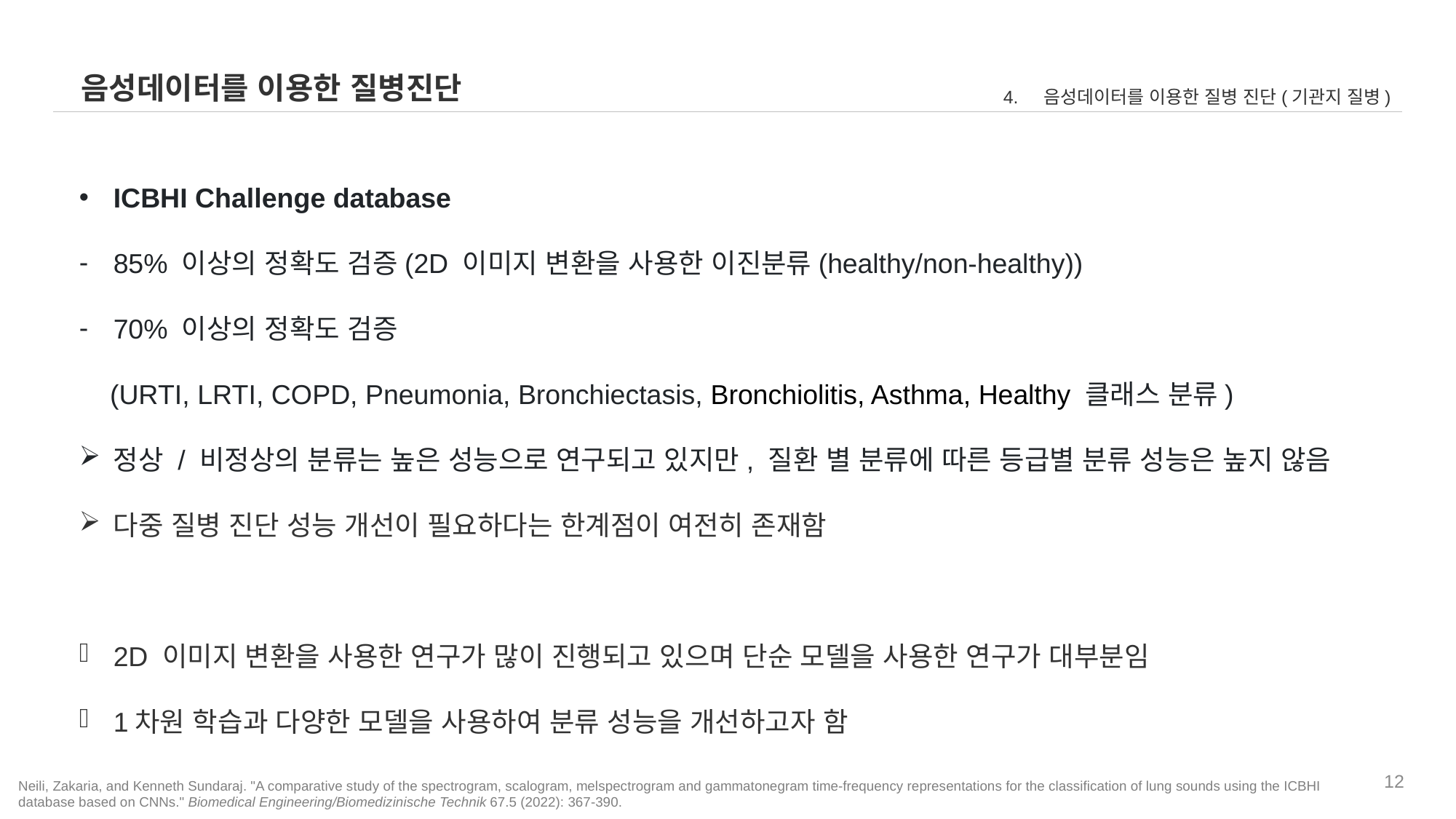

음성데이터를 이용한 질병진단
음성데이터를 이용한 질병 진단(기관지 질병)
ICBHI Challenge database
85% 이상의 정확도 검증(2D 이미지 변환을 사용한 이진분류(healthy/non-healthy))
70% 이상의 정확도 검증
    (URTI, LRTI, COPD, Pneumonia, Bronchiectasis, Bronchiolitis, Asthma, Healthy 클래스 분류)
정상 / 비정상의 분류는 높은 성능으로 연구되고 있지만, 질환 별 분류에 따른 등급별 분류 성능은 높지 않음
다중 질병 진단 성능 개선이 필요하다는 한계점이 여전히 존재함

2D 이미지 변환을 사용한 연구가 많이 진행되고 있으며 단순 모델을 사용한 연구가 대부분임
1차원 학습과 다양한 모델을 사용하여 분류 성능을 개선하고자 함
12
Neili, Zakaria, and Kenneth Sundaraj. "A comparative study of the spectrogram, scalogram, melspectrogram and gammatonegram time-frequency representations for the classification of lung sounds using the ICBHI database based on CNNs." Biomedical Engineering/Biomedizinische Technik 67.5 (2022): 367-390.